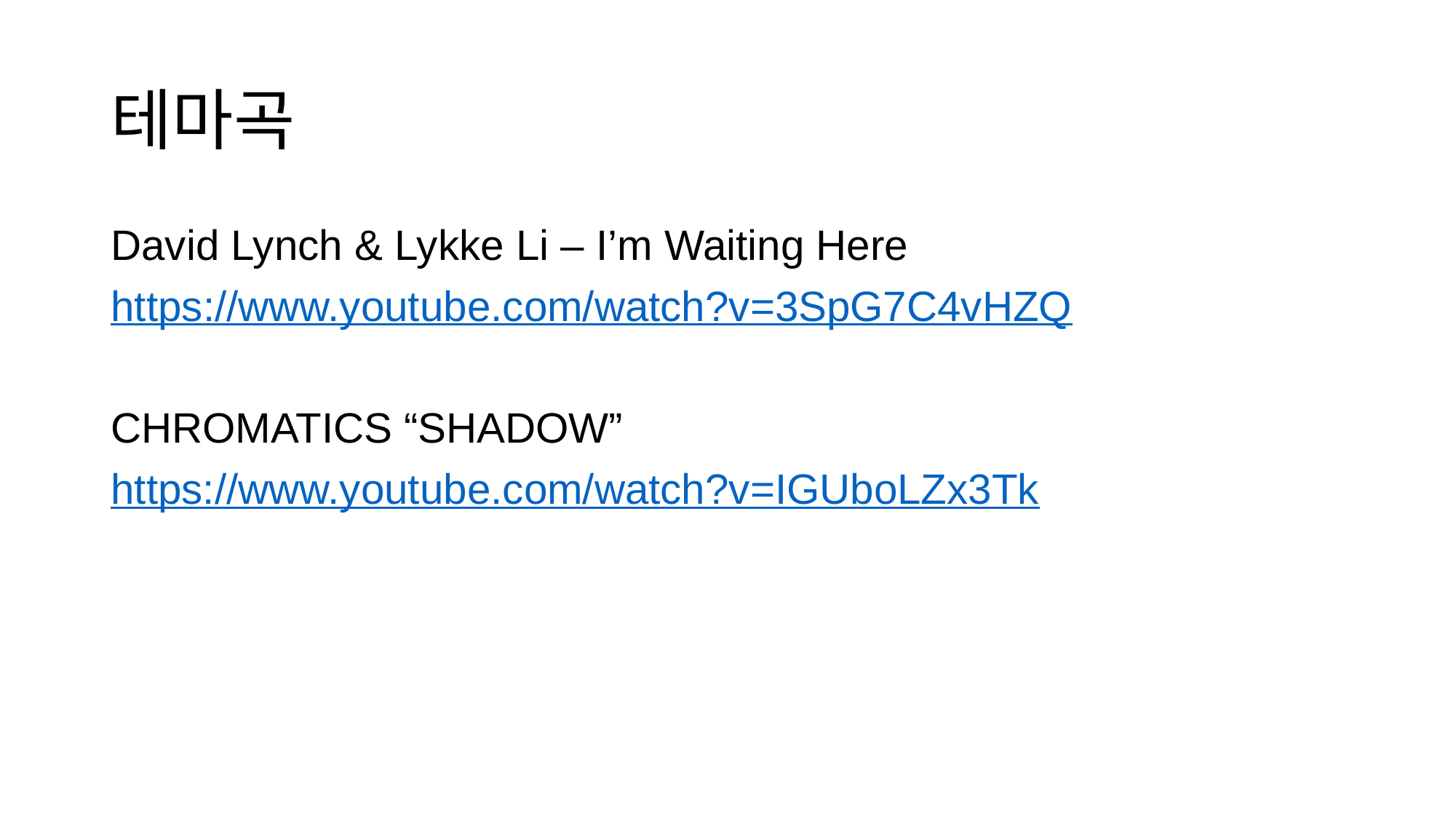

# 테마곡
David Lynch & Lykke Li – I’m Waiting Here
https://www.youtube.com/watch?v=3SpG7C4vHZQ

CHROMATICS “SHADOW”
https://www.youtube.com/watch?v=IGUboLZx3Tk